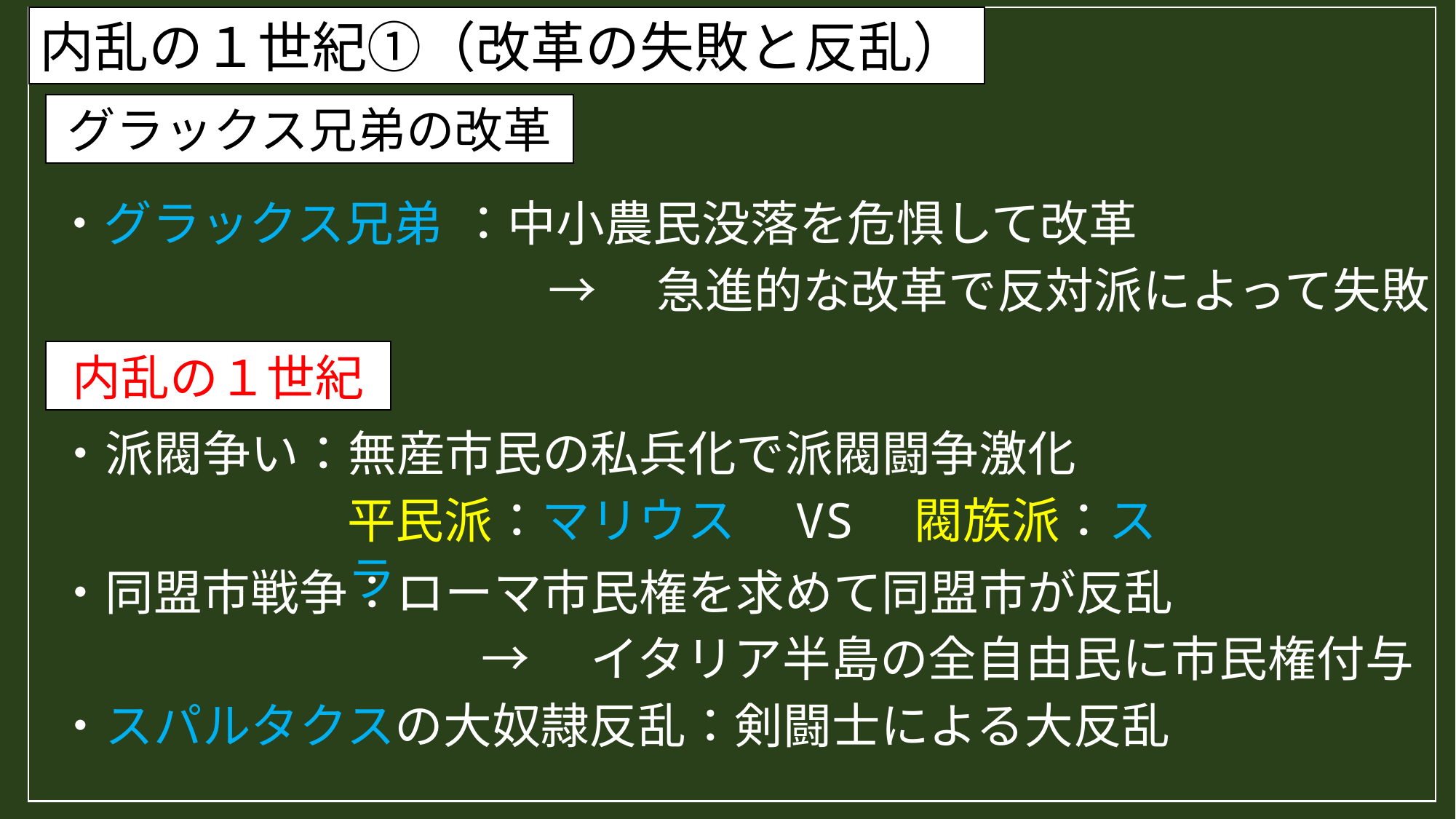

内乱の１世紀①（改革の失敗と反乱）
グラックス兄弟の改革
：中小農民没落を危惧して改革
・グラックス兄弟
→　急進的な改革で反対派によって失敗
内乱の１世紀
・派閥争い：無産市民の私兵化で派閥闘争激化
平民派：マリウス　VS　閥族派：スラ
・同盟市戦争：ローマ市民権を求めて同盟市が反乱
→　イタリア半島の全自由民に市民権付与
・スパルタクスの大奴隷反乱：剣闘士による大反乱